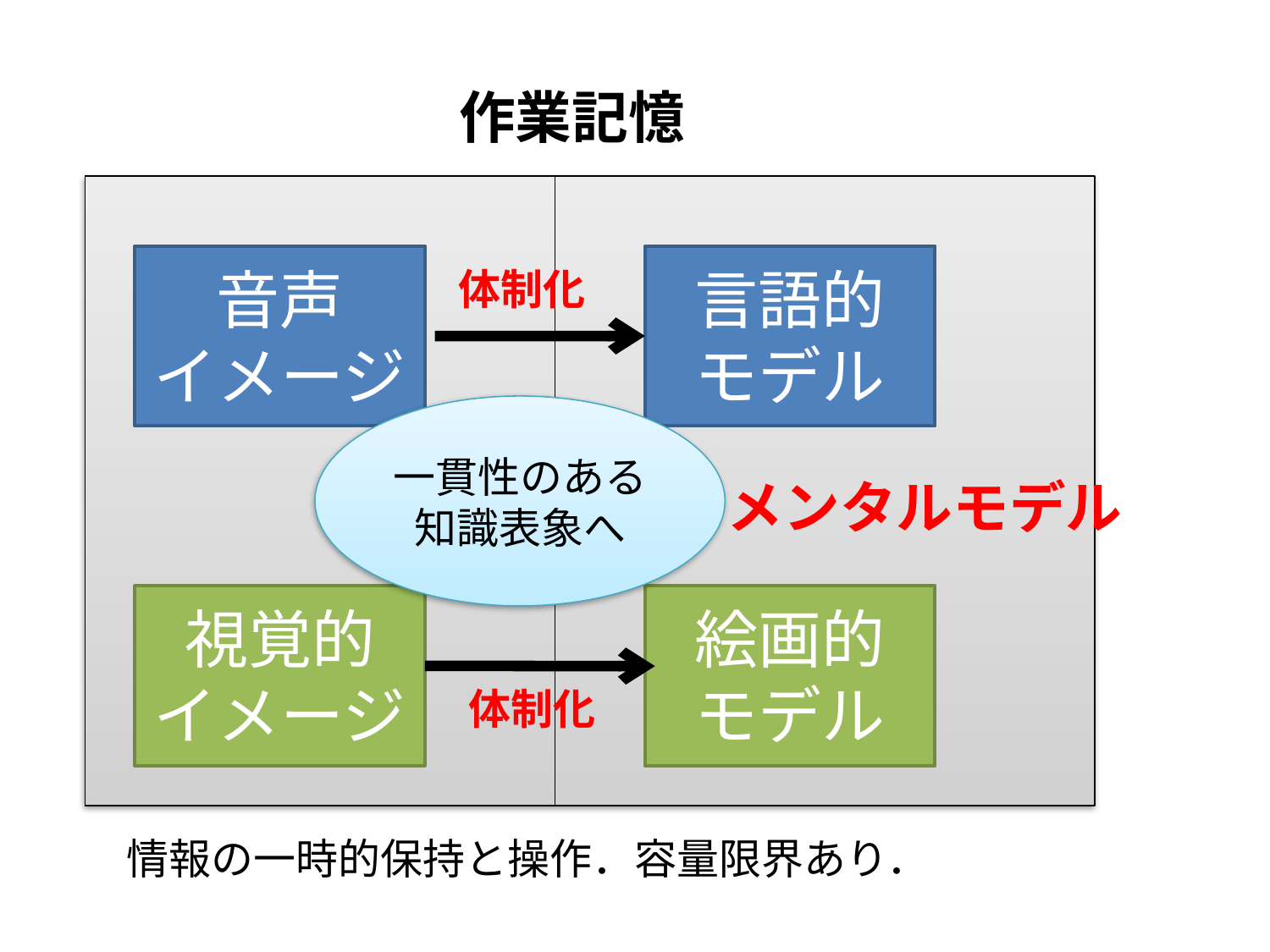

作業記憶

音声
イメージ
言語的
モデル
体制化
一貫性のある知識表象へ
メンタルモデル
視覚的
イメージ
絵画的
モデル
体制化
情報の一時的保持と操作．容量限界あり．